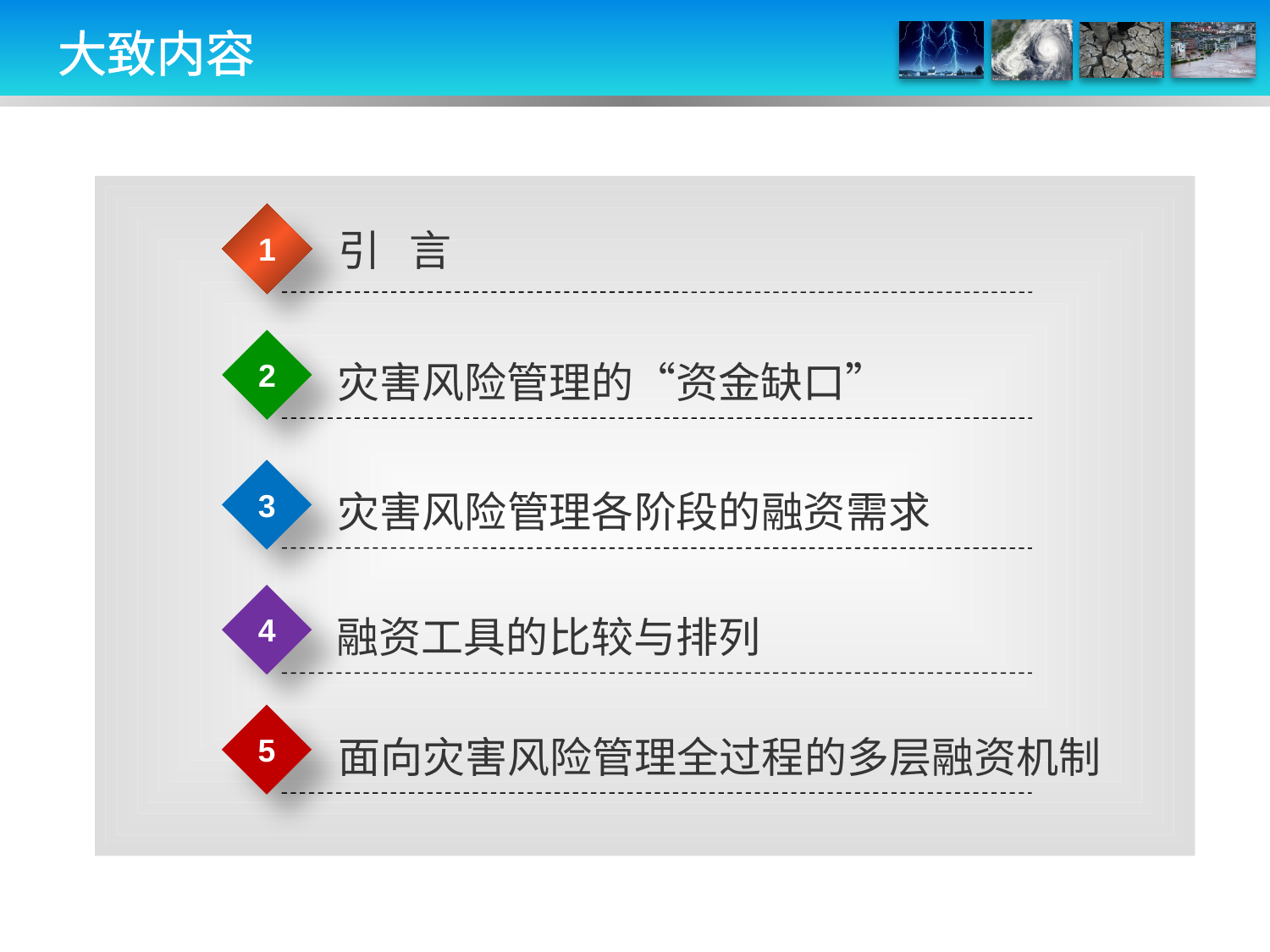

大致内容

1

引   言
2

灾害风险管理的“资金缺口”
3

灾害风险管理各阶段的融资需求
4

融资工具的比较与排列
5

面向灾害风险管理全过程的多层融资机制